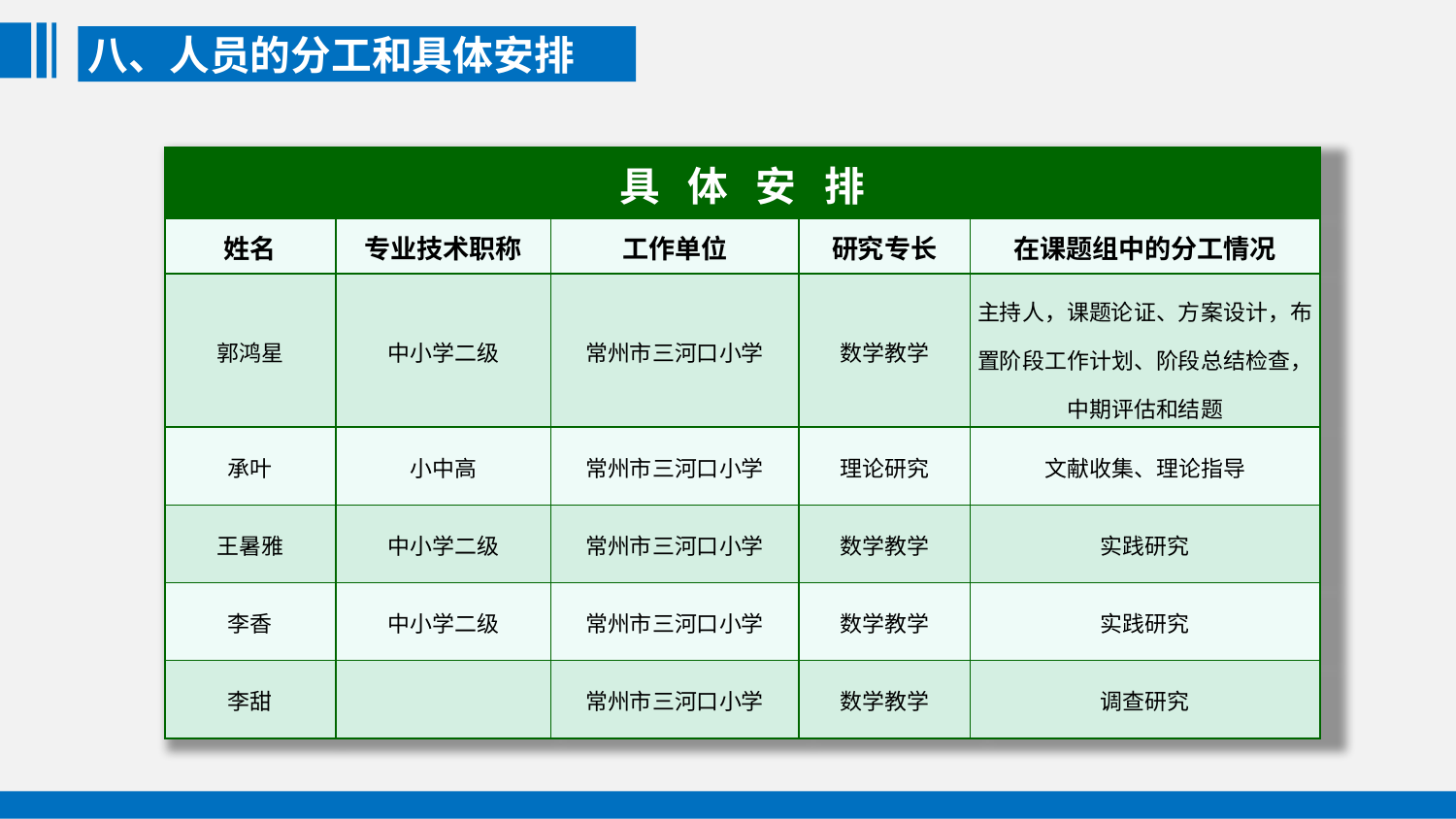

八、人员的分工和具体安排

| 具 体 安 排 |  |  |  |  |
| --- | --- | --- | --- | --- |
| 姓名 | 专业技术职称 | 工作单位 | 研究专长 | 在课题组中的分工情况 |
| 郭鸿星 | 中小学二级 | 常州市三河口小学 | 数学教学 | 主持人，课题论证、方案设计，布置阶段工作计划、阶段总结检查，中期评估和结题 |
| 承叶 | 小中高 | 常州市三河口小学 | 理论研究 | 文献收集、理论指导 |
| 王暑雅 | 中小学二级 | 常州市三河口小学 | 数学教学 | 实践研究 |
| 李香 | 中小学二级 | 常州市三河口小学 | 数学教学 | 实践研究 |
| 李甜 |  | 常州市三河口小学 | 数学教学 | 调查研究 |